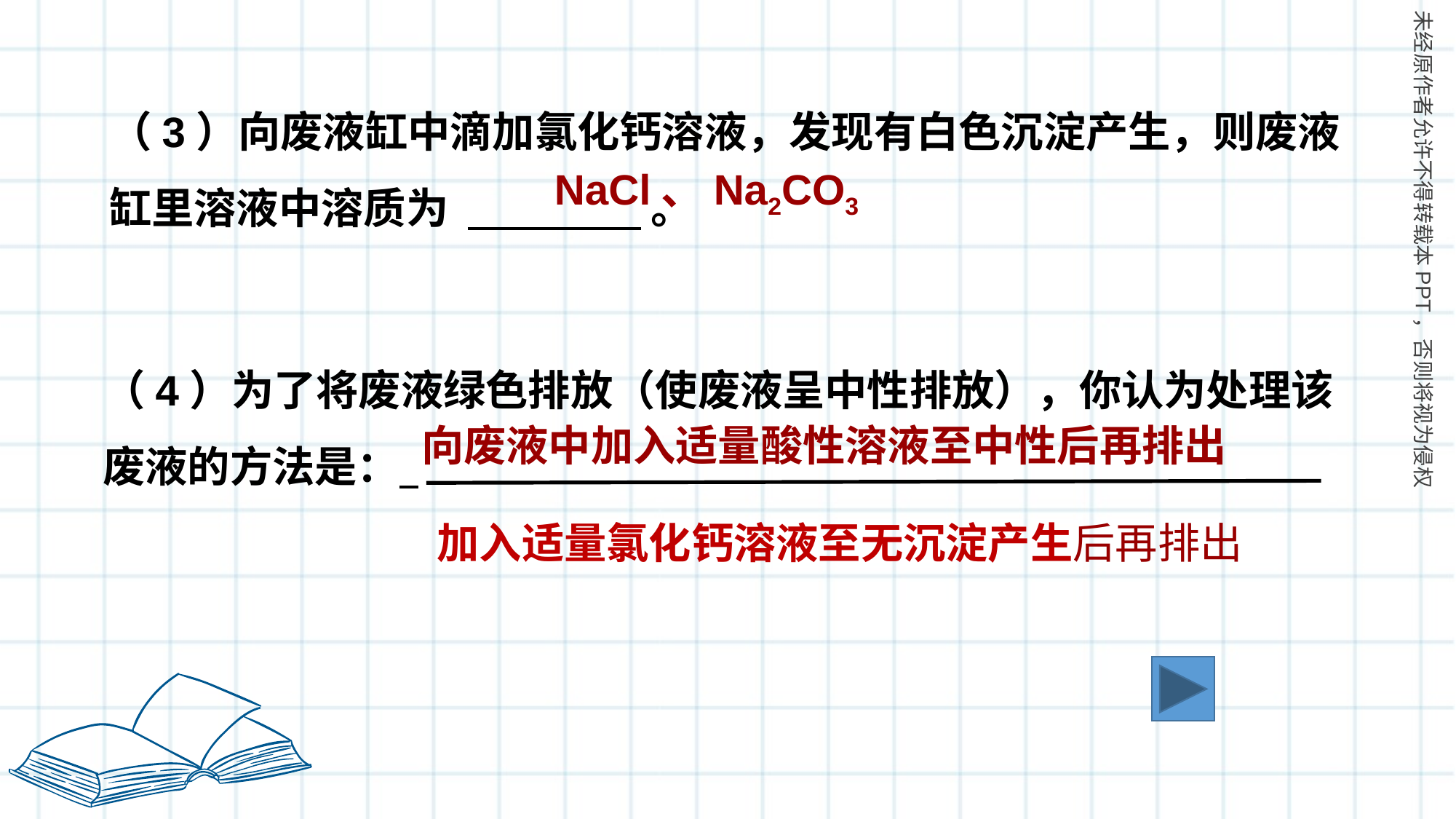

（3）向废液缸中滴加氯化钙溶液，发现有白色沉淀产生，则废液缸里溶液中溶质为                     。

NaCl、Na2CO3
（4）为了将废液绿色排放（使废液呈中性排放），你认为处理该废液的方法是：

向废液中加入适量酸性溶液至中性后再排出
加入适量氯化钙溶液至无沉淀产生后再排出